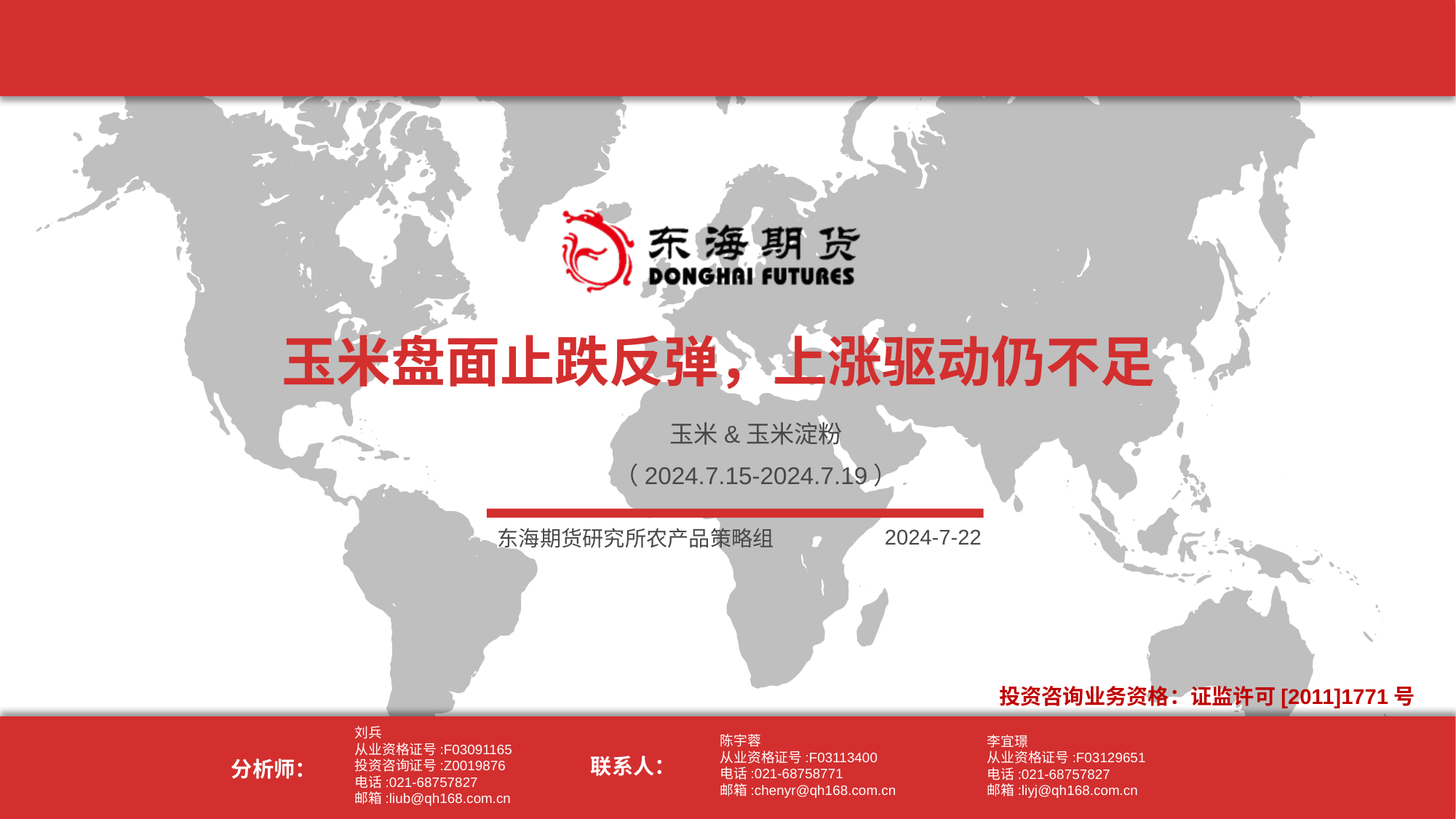

# 玉米盘面止跌反弹，上涨驱动仍不足
玉米&玉米淀粉
（2024.7.15-2024.7.19）
2024-7-22
东海期货研究所农产品策略组